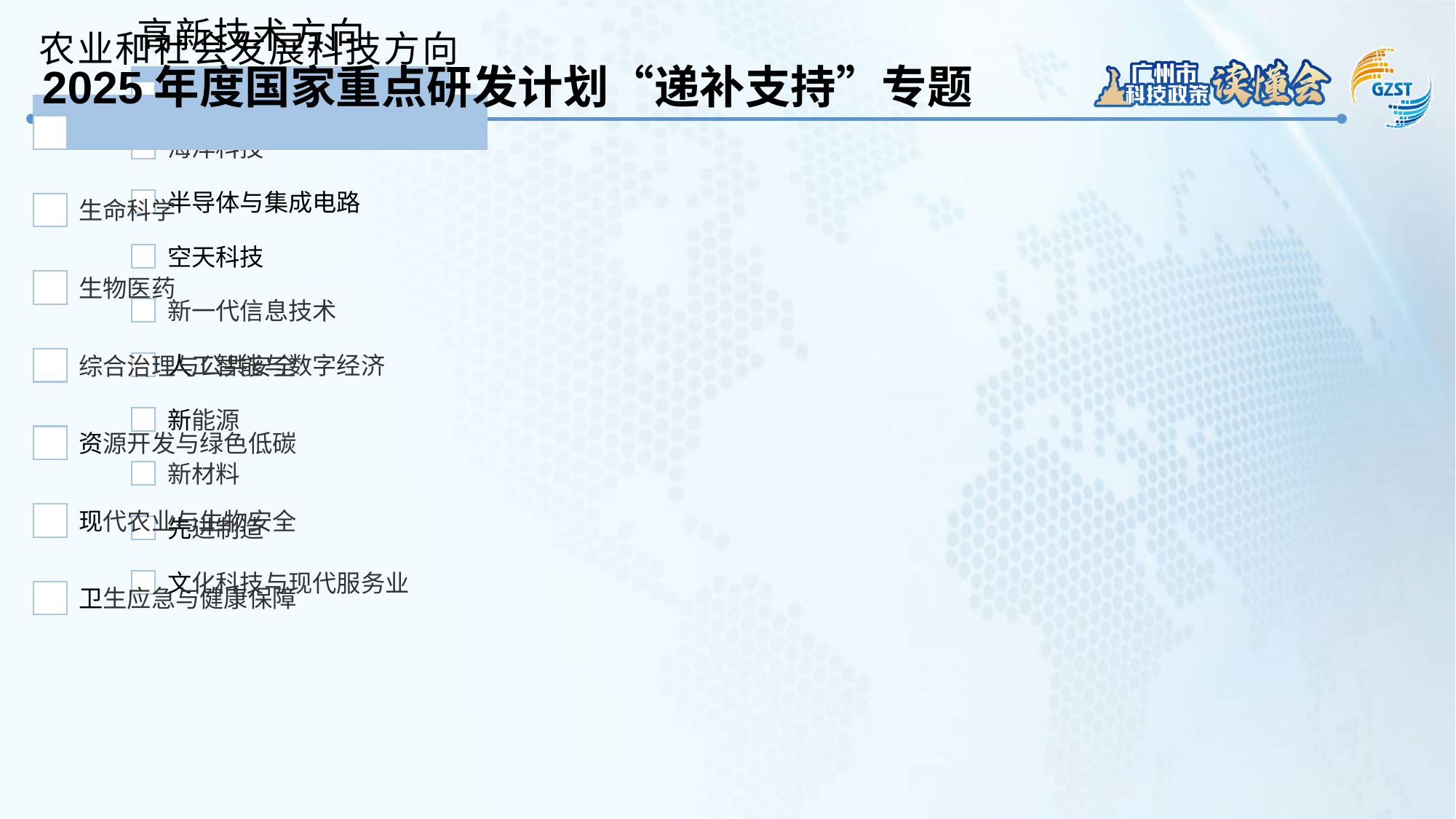

2025年度国家重点研发计划“递补支持”专题
农业和社会发展科技方向
生命科学
生物医药
综合治理与公共安全
资源开发与绿色低碳
现代农业与生物安全
卫生应急与健康保障
高新技术方向
海洋科技
半导体与集成电路
空天科技
新一代信息技术
人工智能与数字经济
新能源
新材料
先进制造
文化科技与现代服务业